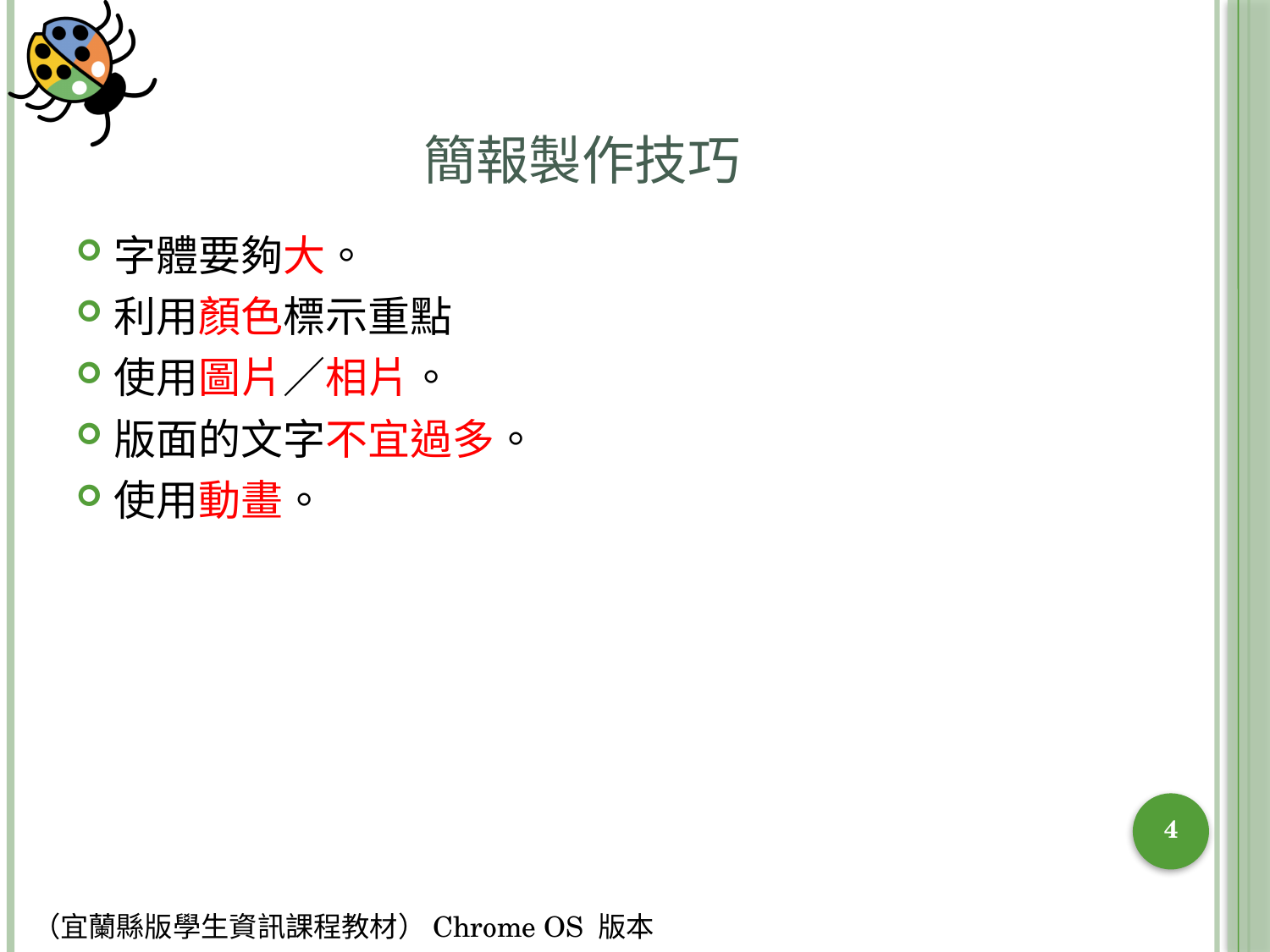

# 簡報製作技巧
字體要夠大。
利用顏色標示重點
使用圖片／相片。
版面的文字不宜過多。
使用動畫。

4